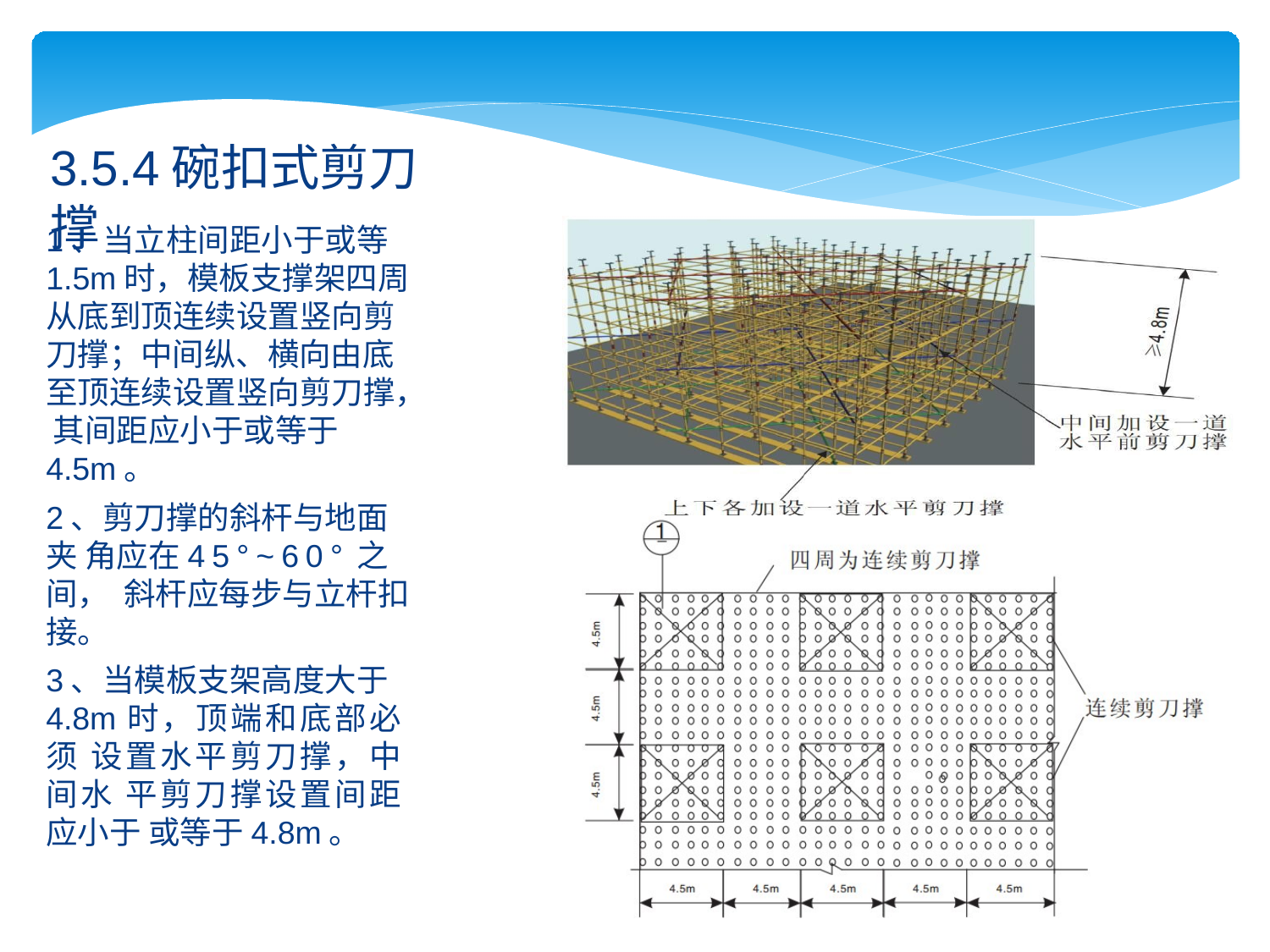

# 3.5.4碗扣式剪刀撑

1、当立柱间距小于或等
1.5m时，模板支撑架四周 从底到顶连续设置竖向剪 刀撑；中间纵、横向由底 至顶连续设置竖向剪刀撑，  其间距应小于或等于4.5m。
2、剪刀撑的斜杆与地面夹 角应在45°~60°之间，  斜杆应每步与立杆扣接。
3、当模板支架高度大于
4.8m时，顶端和底部必须 设置水平剪刀撑，中间水 平剪刀撑设置间距应小于 或等于4.8m。